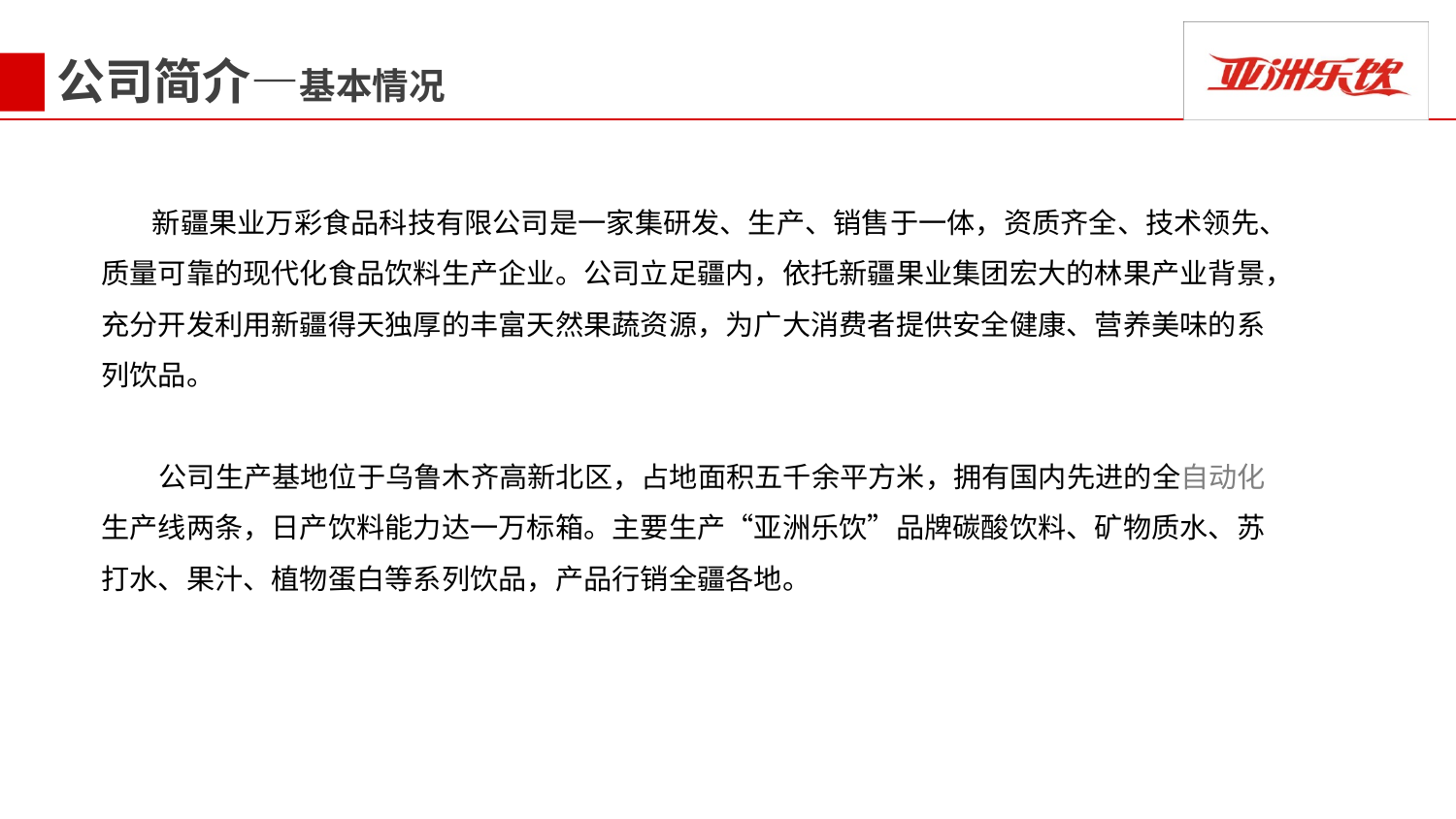

公司简介—基本情况
       新疆果业万彩食品科技有限公司是一家集研发、生产、销售于一体，资质齐全、技术领先、质量可靠的现代化食品饮料生产企业。公司立足疆内，依托新疆果业集团宏大的林果产业背景，充分开发利用新疆得天独厚的丰富天然果蔬资源，为广大消费者提供安全健康、营养美味的系列饮品。

        公司生产基地位于乌鲁木齐高新北区，占地面积五千余平方米，拥有国内先进的全自动化生产线两条，日产饮料能力达一万标箱。主要生产“亚洲乐饮”品牌碳酸饮料、矿物质水、苏打水、果汁、植物蛋白等系列饮品，产品行销全疆各地。